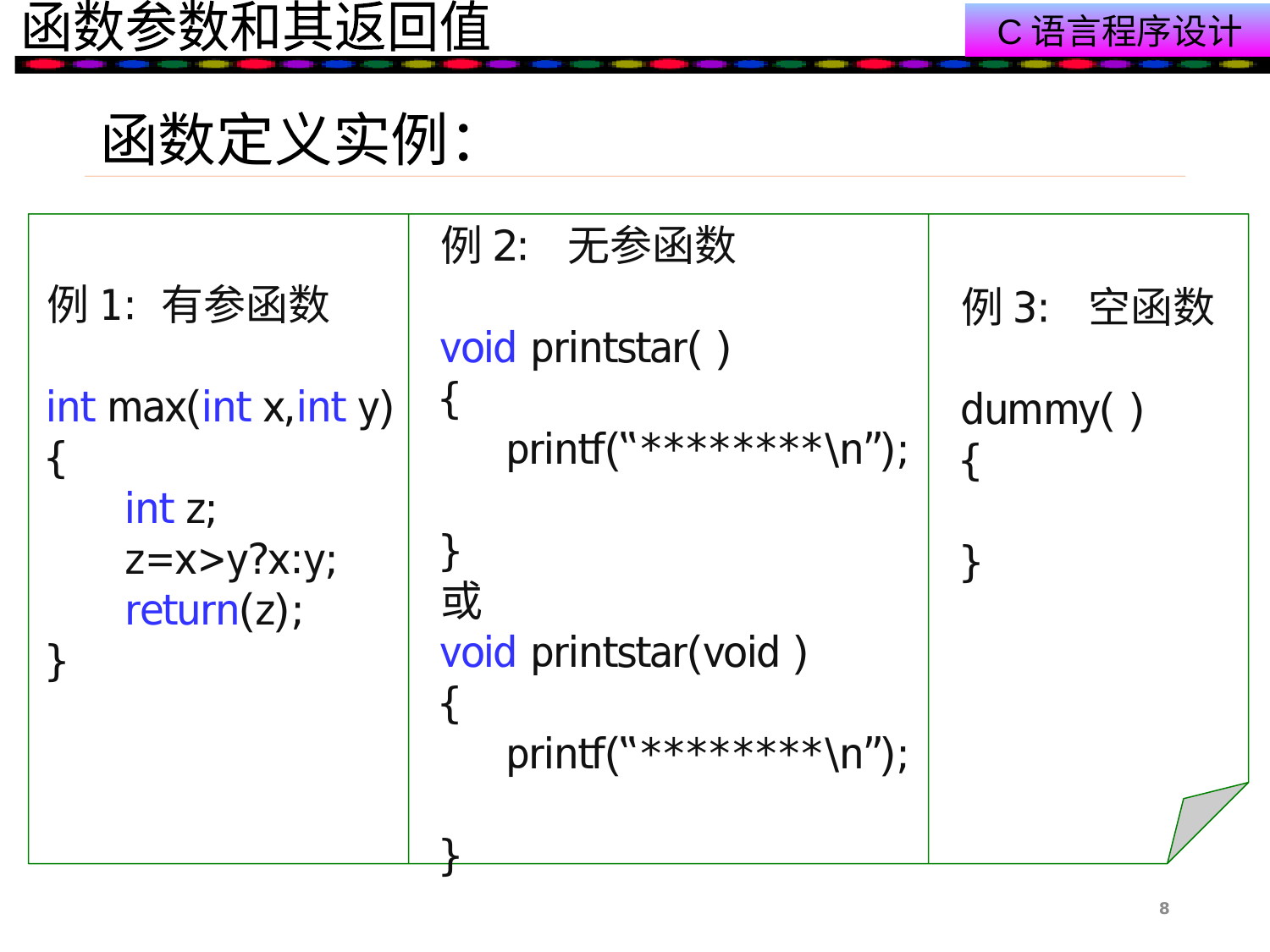

# 函数定义实例：

例2:  无参函数

void printstar( )
{
     printf(“********\n”);
}
或
void printstar(void )
{
     printf(“********\n”);
}
例1: 有参函数

int max(int x,int y)
{
      int z;
      z=x>y?x:y;
      return(z);
}
例3:  空函数

dummy( )
{

}
8